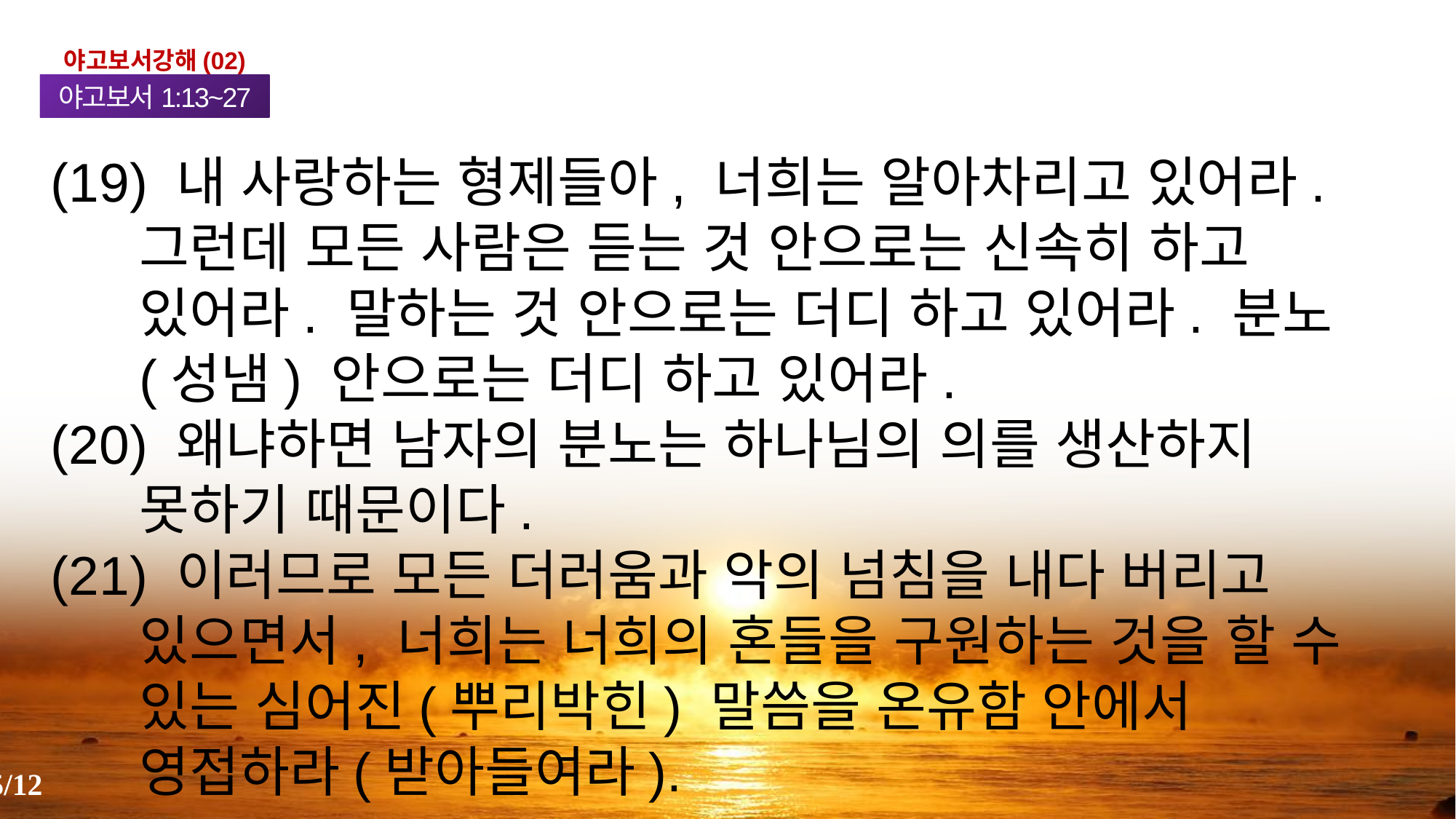

야고보서강해(02)
야고보서1:13~27

(19) 내 사랑하는 형제들아, 너희는 알아차리고 있어라. 그런데 모든 사람은 듣는 것 안으로는 신속히 하고 있어라. 말하는 것 안으로는 더디 하고 있어라. 분노(성냄) 안으로는 더디 하고 있어라.
(20) 왜냐하면 남자의 분노는 하나님의 의를 생산하지 못하기 때문이다.
(21) 이러므로 모든 더러움과 악의 넘침을 내다 버리고 있으면서, 너희는 너희의 혼들을 구원하는 것을 할 수 있는 심어진(뿌리박힌) 말씀을 온유함 안에서 영접하라(받아들여라).